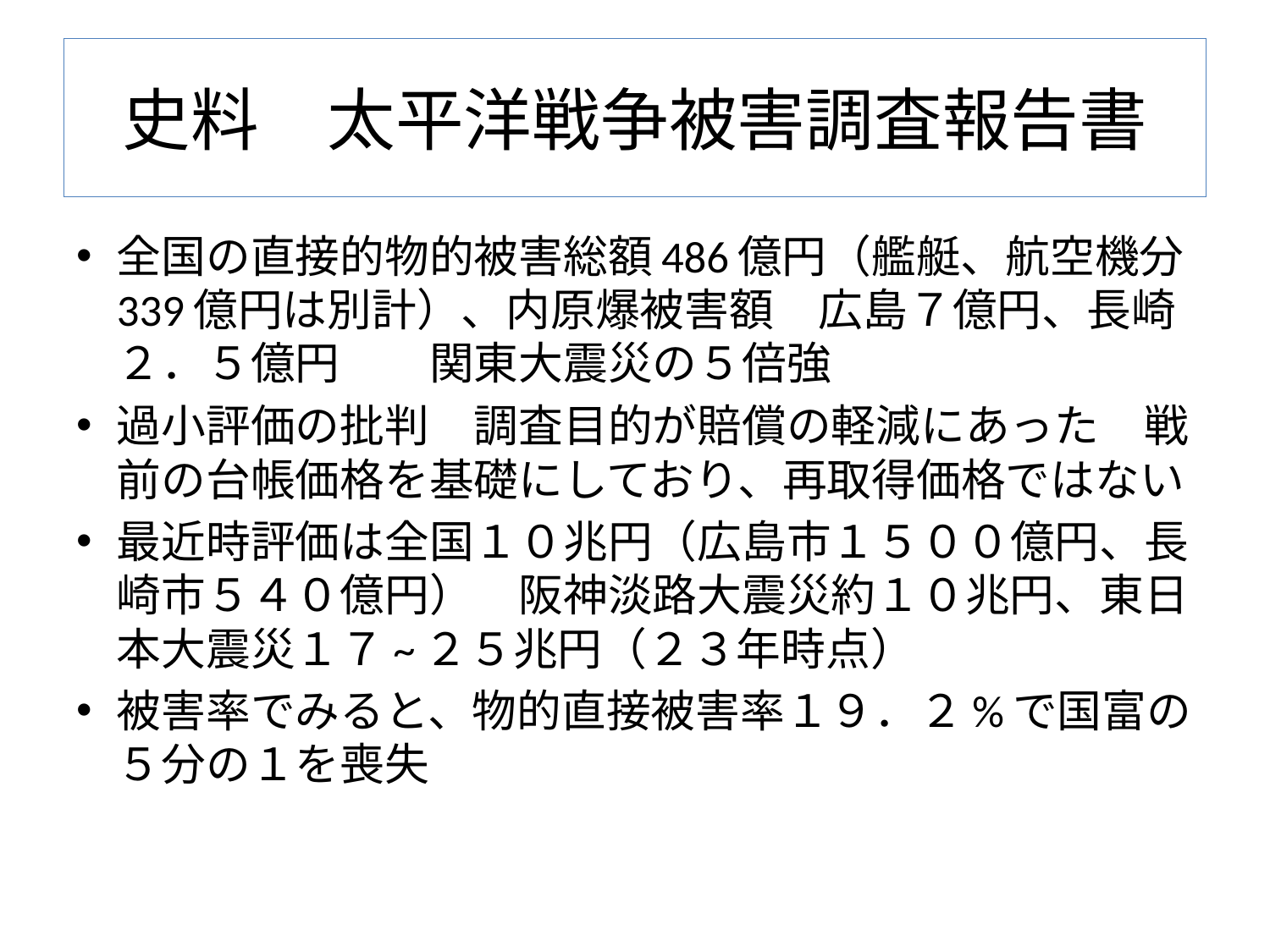

# 史料　太平洋戦争被害調査報告書
全国の直接的物的被害総額486億円（艦艇、航空機分339億円は別計）、内原爆被害額　広島７億円、長崎２．５億円　　関東大震災の５倍強
過小評価の批判　調査目的が賠償の軽減にあった　戦前の台帳価格を基礎にしており、再取得価格ではない
最近時評価は全国１０兆円（広島市１５００億円、長崎市５４０億円）　阪神淡路大震災約１０兆円、東日本大震災１７~２５兆円（２３年時点）
被害率でみると、物的直接被害率１９．２%で国富の５分の１を喪失